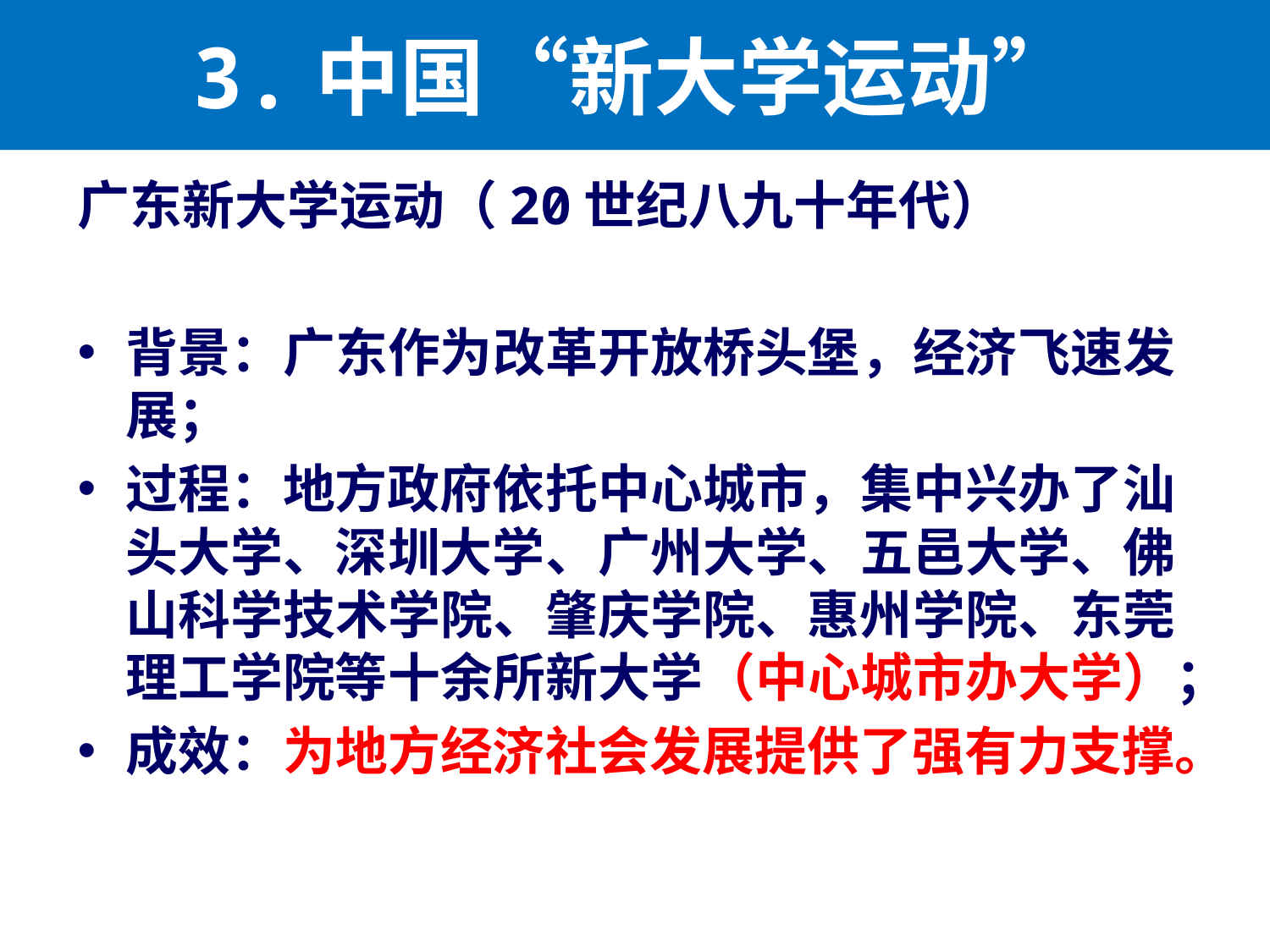

# 3.中国“新大学运动”
广东新大学运动（20世纪八九十年代）

背景：广东作为改革开放桥头堡，经济飞速发展；
过程：地方政府依托中心城市，集中兴办了汕头大学、深圳大学、广州大学、五邑大学、佛山科学技术学院、肇庆学院、惠州学院、东莞理工学院等十余所新大学（中心城市办大学）；
成效：为地方经济社会发展提供了强有力支撑。